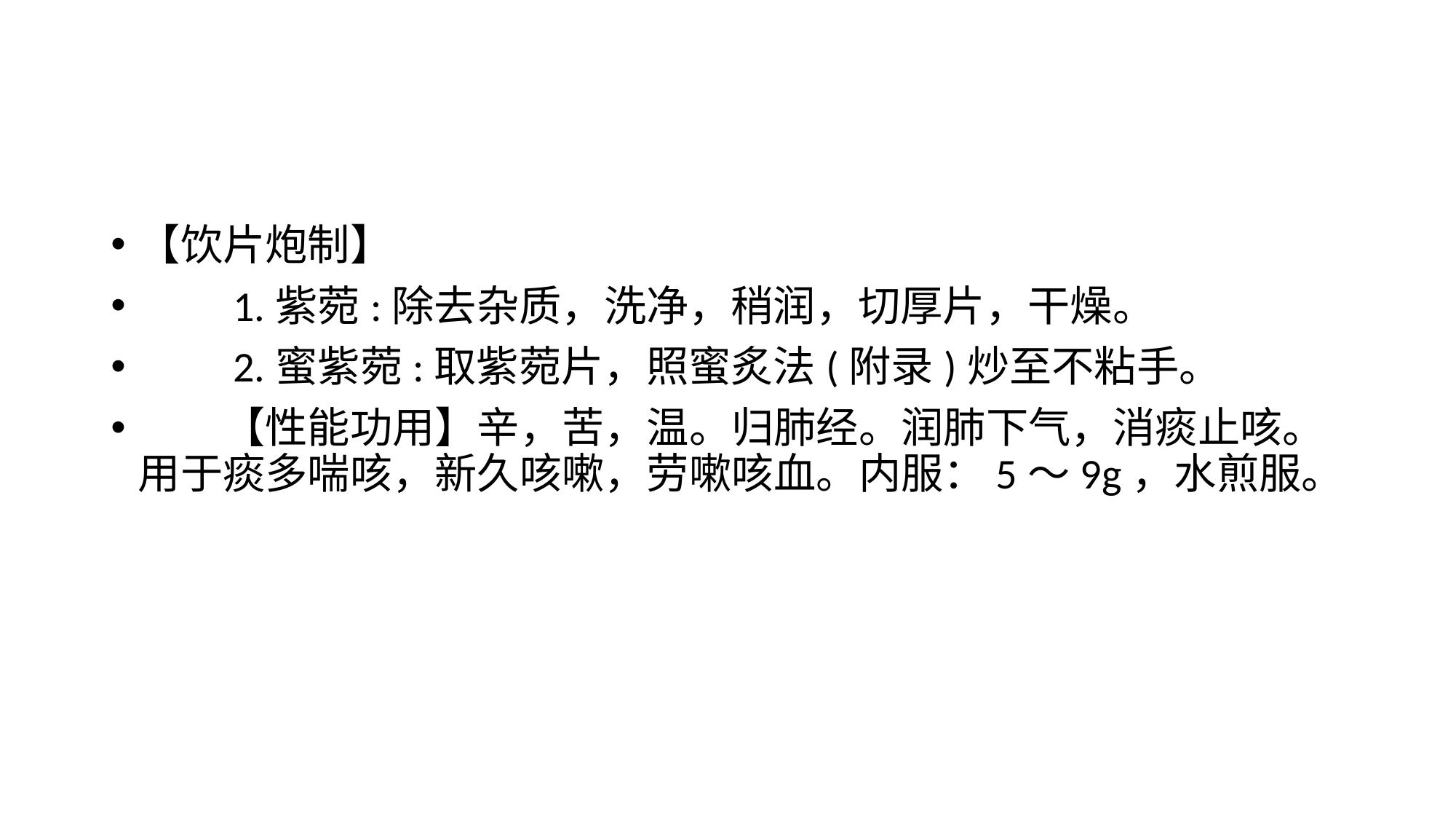

#
【饮片炮制】
　　1.紫菀:除去杂质，洗净，稍润，切厚片，干燥。
　　2.蜜紫菀:取紫菀片，照蜜炙法(附录)炒至不粘手。
　　【性能功用】辛，苦，温。归肺经。润肺下气，消痰止咳。用于痰多喘咳，新久咳嗽，劳嗽咳血。内服：5～9g，水煎服。